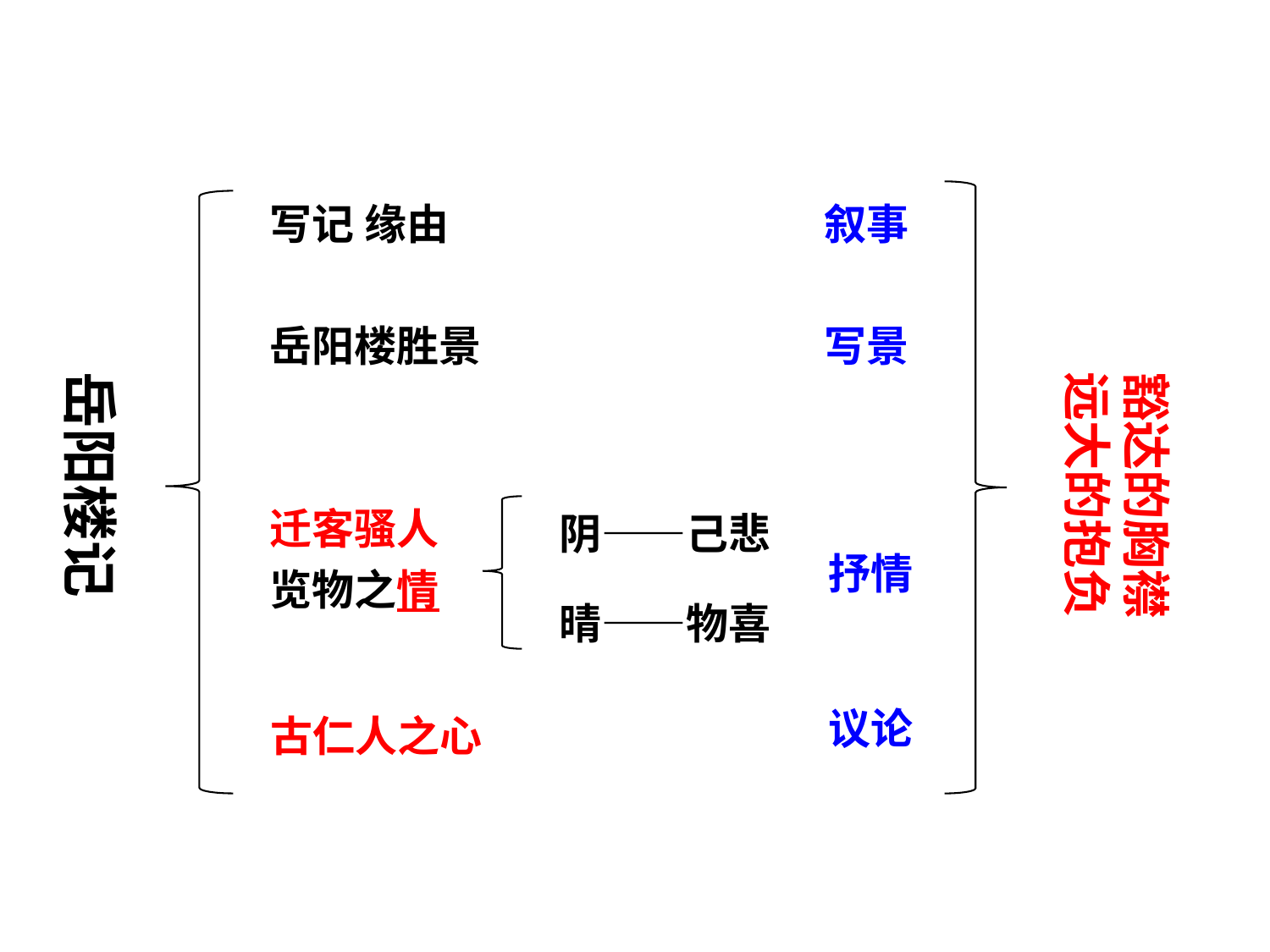

写记 缘由

岳阳楼胜景

迁客骚人
览物之情
叙事

写景

豁达的胸襟
远大的抱负
岳阳楼记
阴——己悲

抒情
晴——物喜
古仁人之心
议论